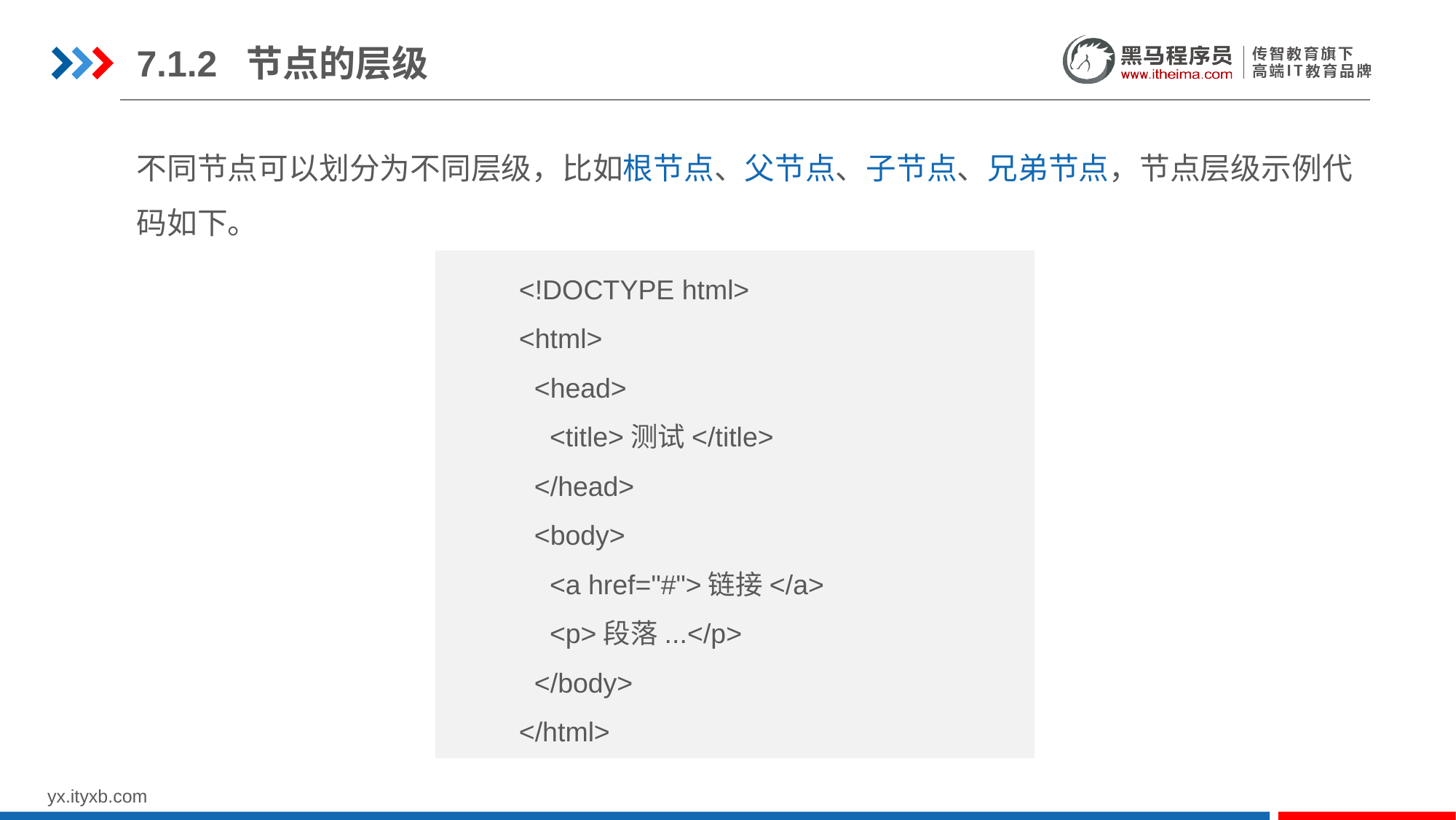

7.1.2  节点的层级
不同节点可以划分为不同层级，比如根节点、父节点、子节点、兄弟节点，节点层级示例代码如下。
<!DOCTYPE html>
<html>
  <head>
    <title>测试</title>
  </head>
  <body>
    <a href="#">链接</a>
    <p>段落...</p>
  </body>
</html>